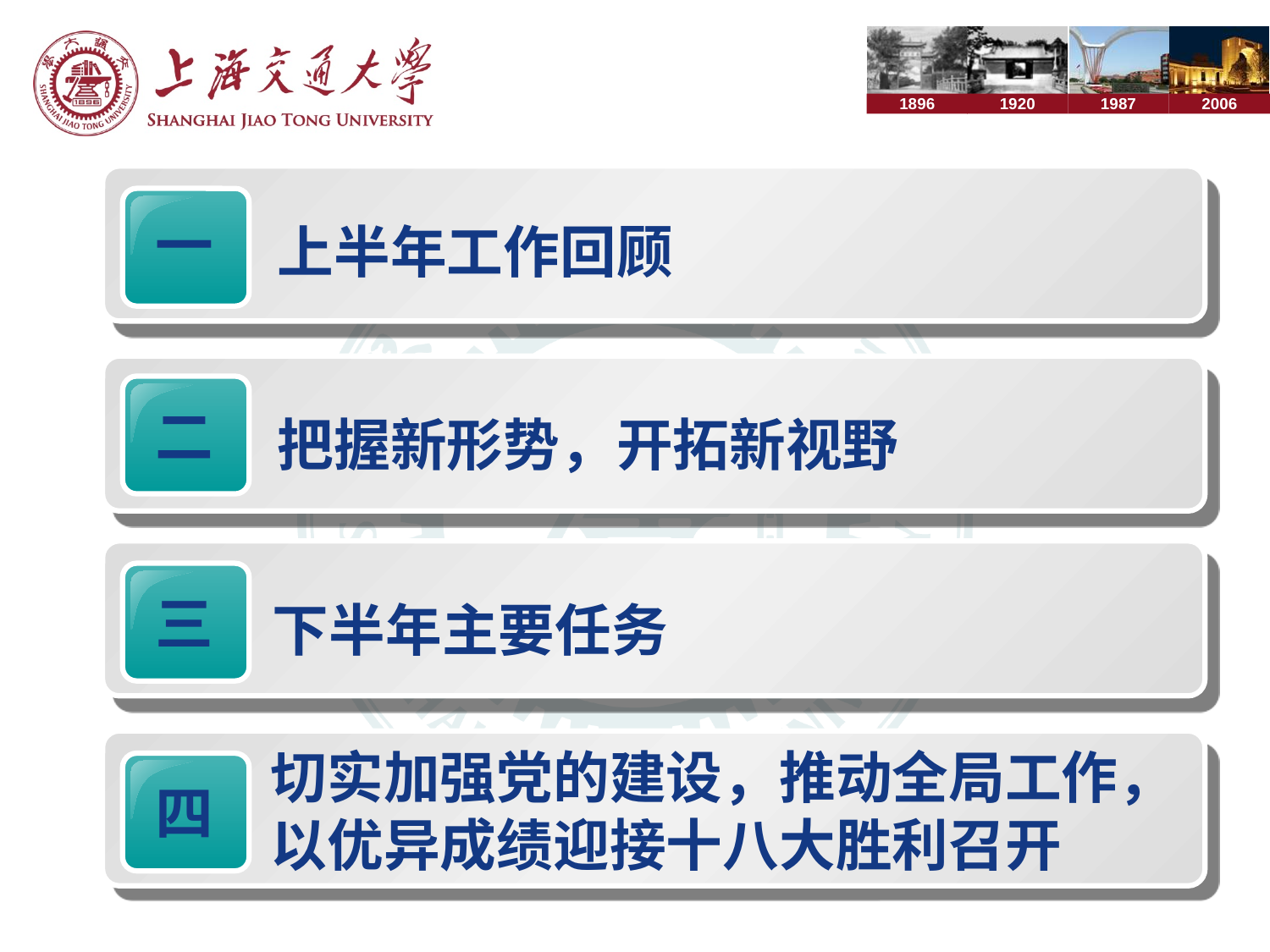

一
上半年工作回顾

二
把握新形势，开拓新视野

三
下半年主要任务

切实加强党的建设，推动全局工作，以优异成绩迎接十八大胜利召开

四